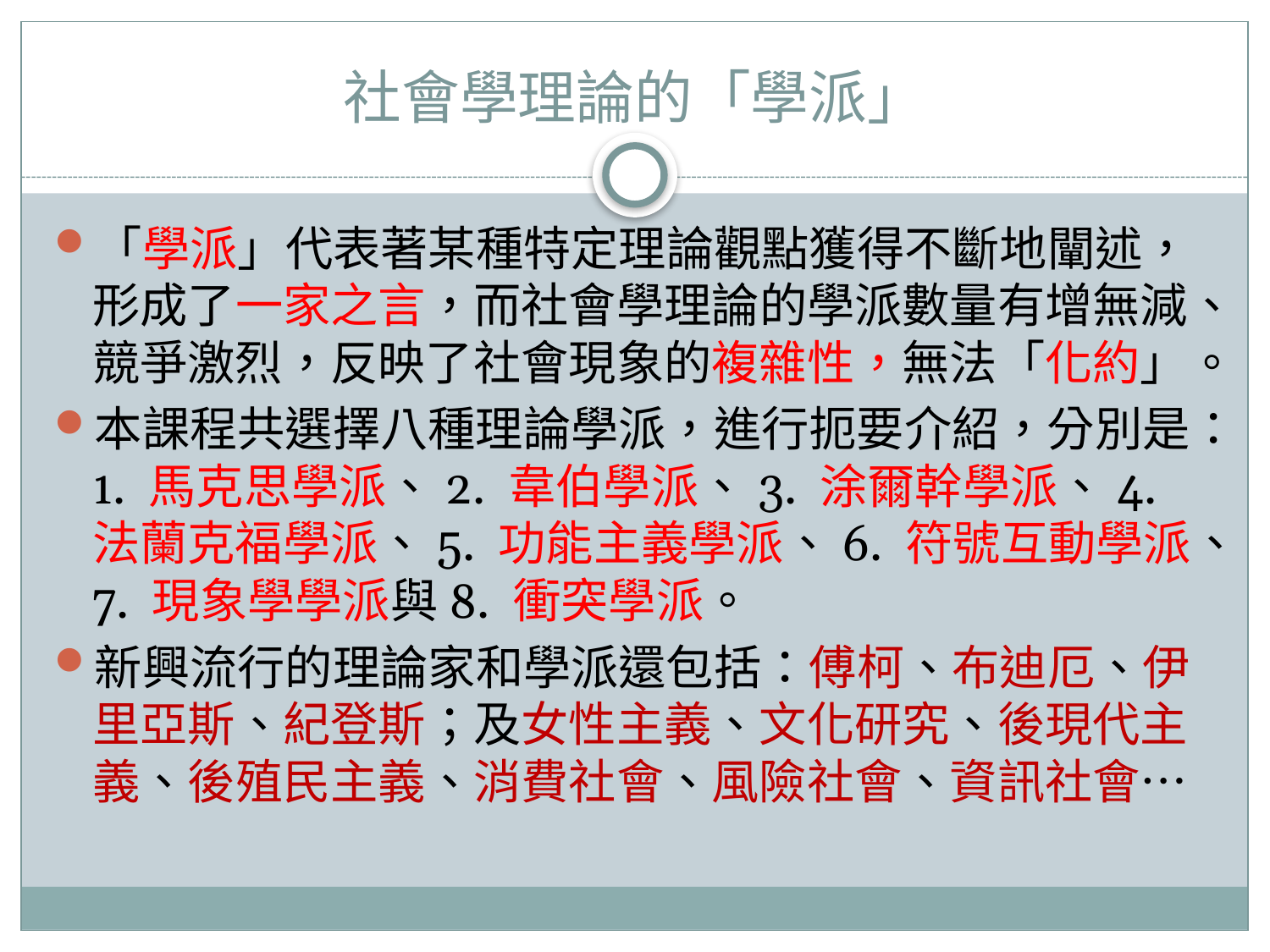

# 社會學理論的「學派」
「學派」代表著某種特定理論觀點獲得不斷地闡述，形成了一家之言，而社會學理論的學派數量有增無減、競爭激烈，反映了社會現象的複雜性，無法「化約」。
本課程共選擇八種理論學派，進行扼要介紹，分別是：1. 馬克思學派、2. 韋伯學派、3. 涂爾幹學派、4. 法蘭克福學派、5. 功能主義學派、6. 符號互動學派、7. 現象學學派與8. 衝突學派。
新興流行的理論家和學派還包括：傅柯、布迪厄、伊里亞斯、紀登斯；及女性主義、文化研究、後現代主義、後殖民主義、消費社會、風險社會、資訊社會…